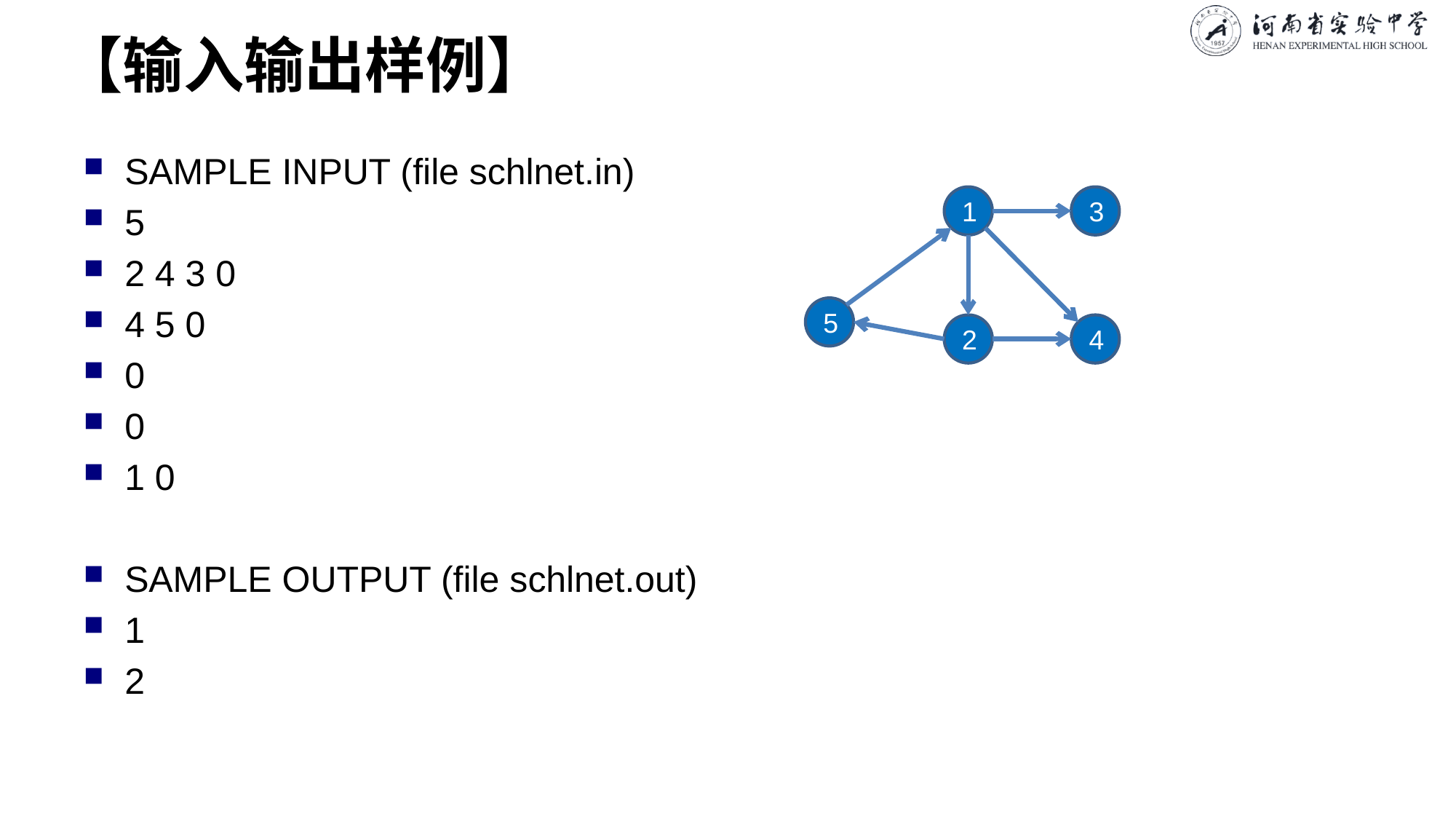

# 【输入输出样例】
SAMPLE INPUT (file schlnet.in)
5
2 4 3 0
4 5 0
0
0
1 0

SAMPLE OUTPUT (file schlnet.out)
1
2
3
1
5
2
4